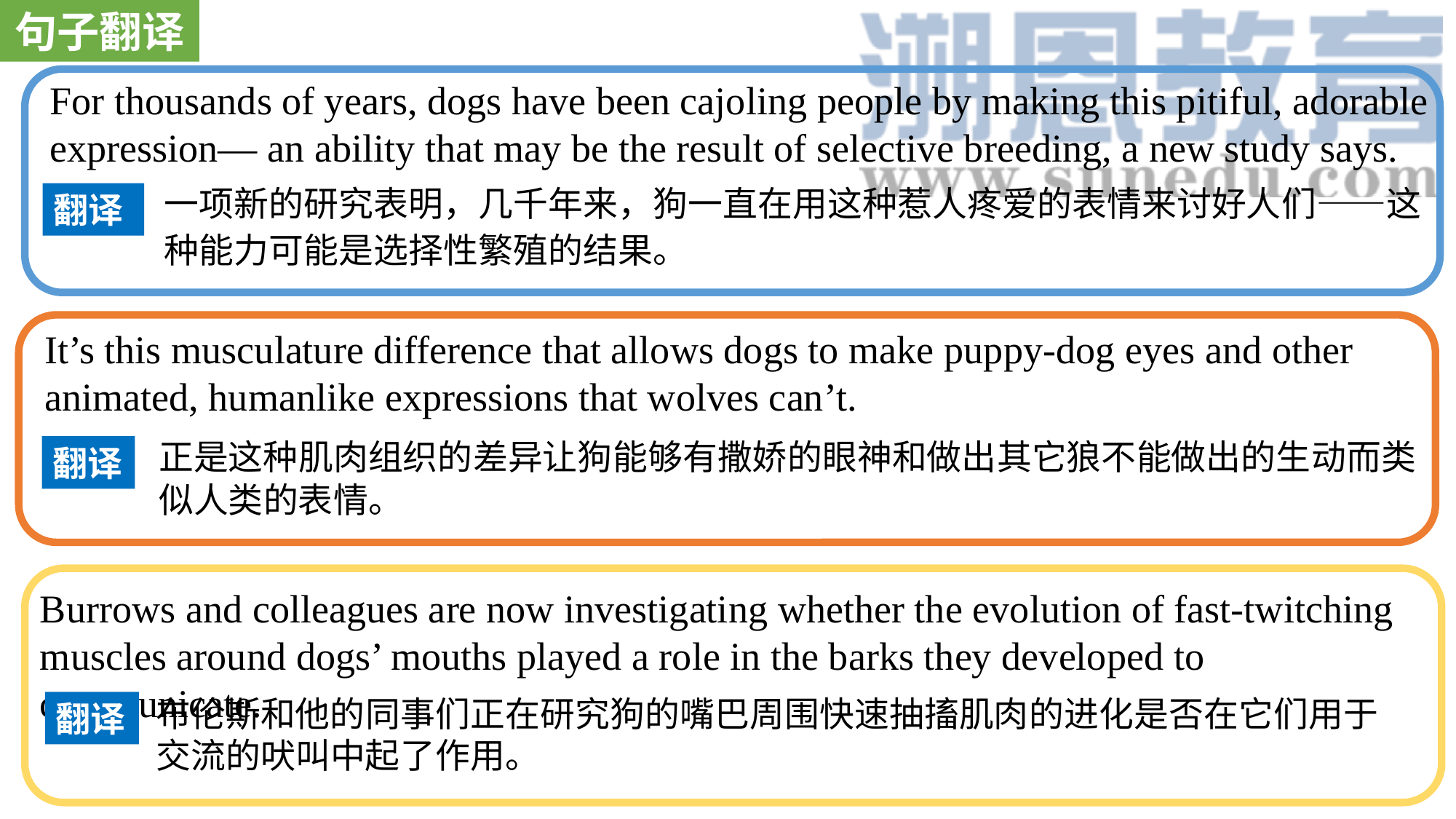

句子翻译

For thousands of years, dogs have been cajoling people by making this pitiful, adorable expression— an ability that may be the result of selective breeding, a new study says.
一项新的研究表明，几千年来，狗一直在用这种惹人疼爱的表情来讨好人们——这种能力可能是选择性繁殖的结果。
翻译

It’s this musculature difference that allows dogs to make puppy-dog eyes and other animated, humanlike expressions that wolves can’t.
正是这种肌肉组织的差异让狗能够有撒娇的眼神和做出其它狼不能做出的生动而类似人类的表情。
翻译

Burrows and colleagues are now investigating whether the evolution of fast-twitching muscles around dogs’ mouths played a role in the barks they developed to communicate.
布伦斯和他的同事们正在研究狗的嘴巴周围快速抽搐肌肉的进化是否在它们用于交流的吠叫中起了作用。
翻译